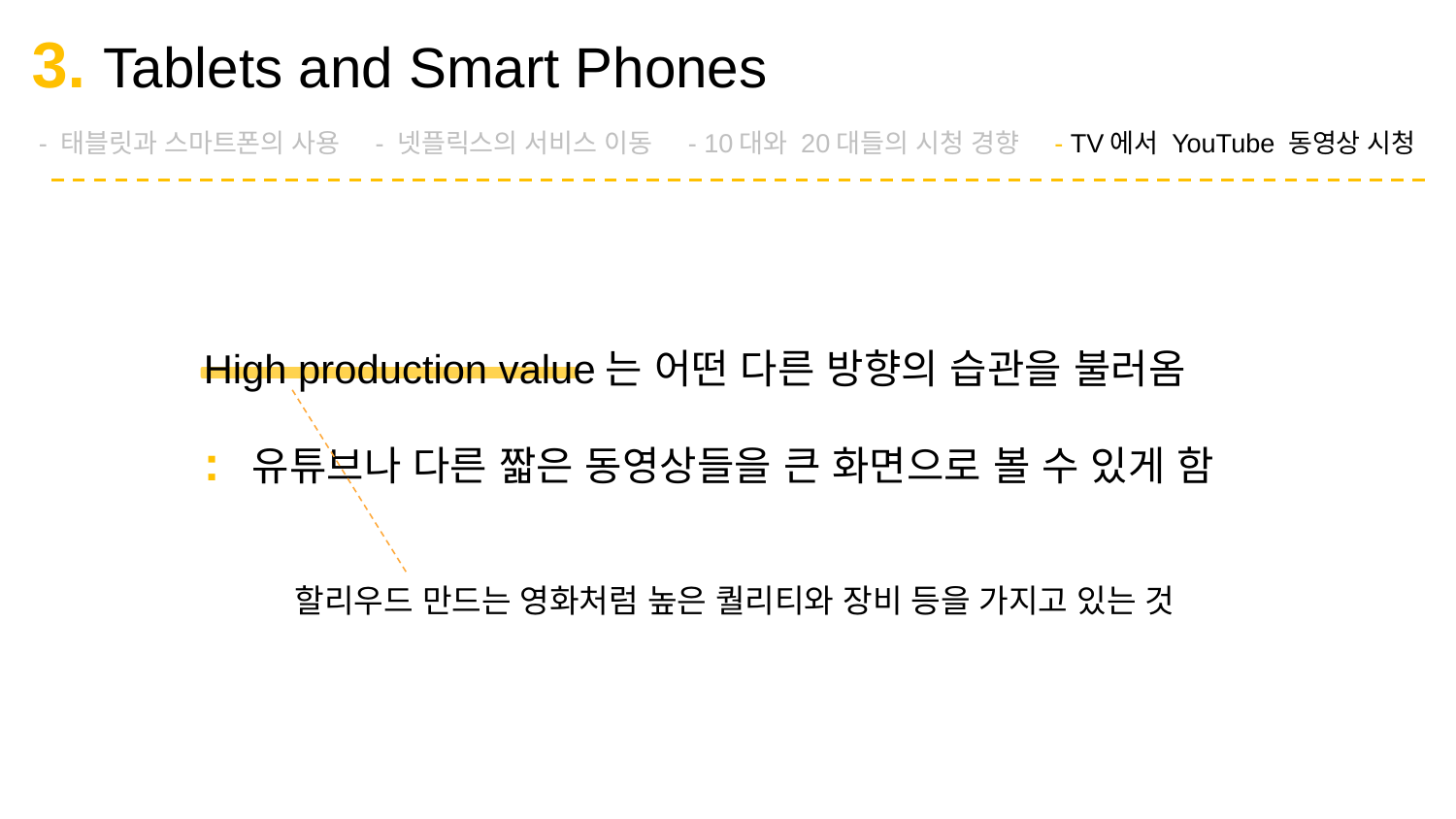

# 3. Tablets and Smart Phones
 - 태블릿과 스마트폰의 사용    - 넷플릭스의 서비스 이동    - 10대와 20대들의 시청 경향    - TV에서 YouTube 동영상 시청
High production value는 어떤 다른 방향의 습관을 불러옴
:  유튜브나 다른 짧은 동영상들을 큰 화면으로 볼 수 있게 함

할리우드 만드는 영화처럼 높은 퀄리티와 장비 등을 가지고 있는 것